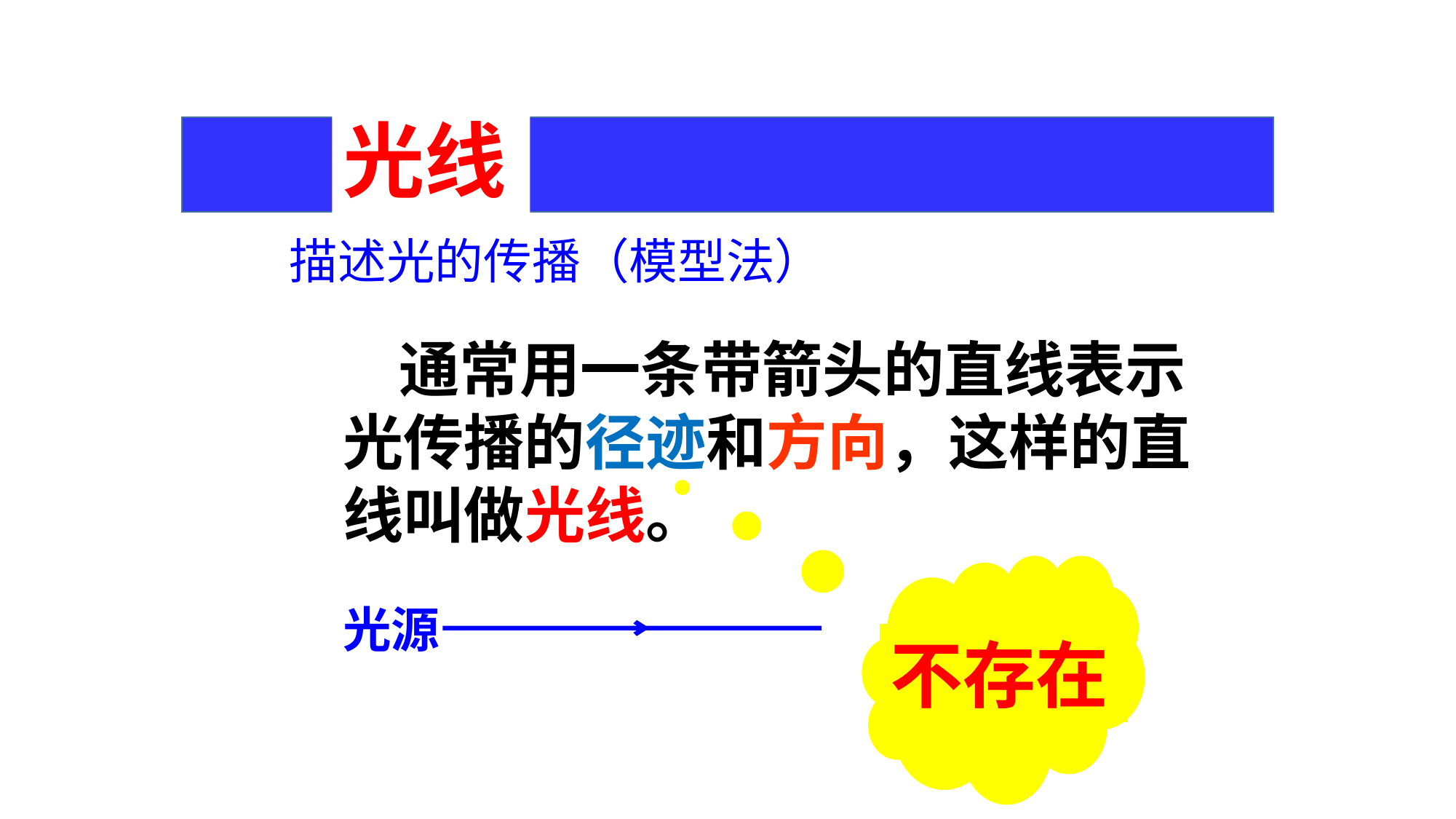

光线

描述光的传播（模型法）
   通常用一条带箭头的直线表示光传播的径迹和方向，这样的直线叫做光线。

不存在
光源